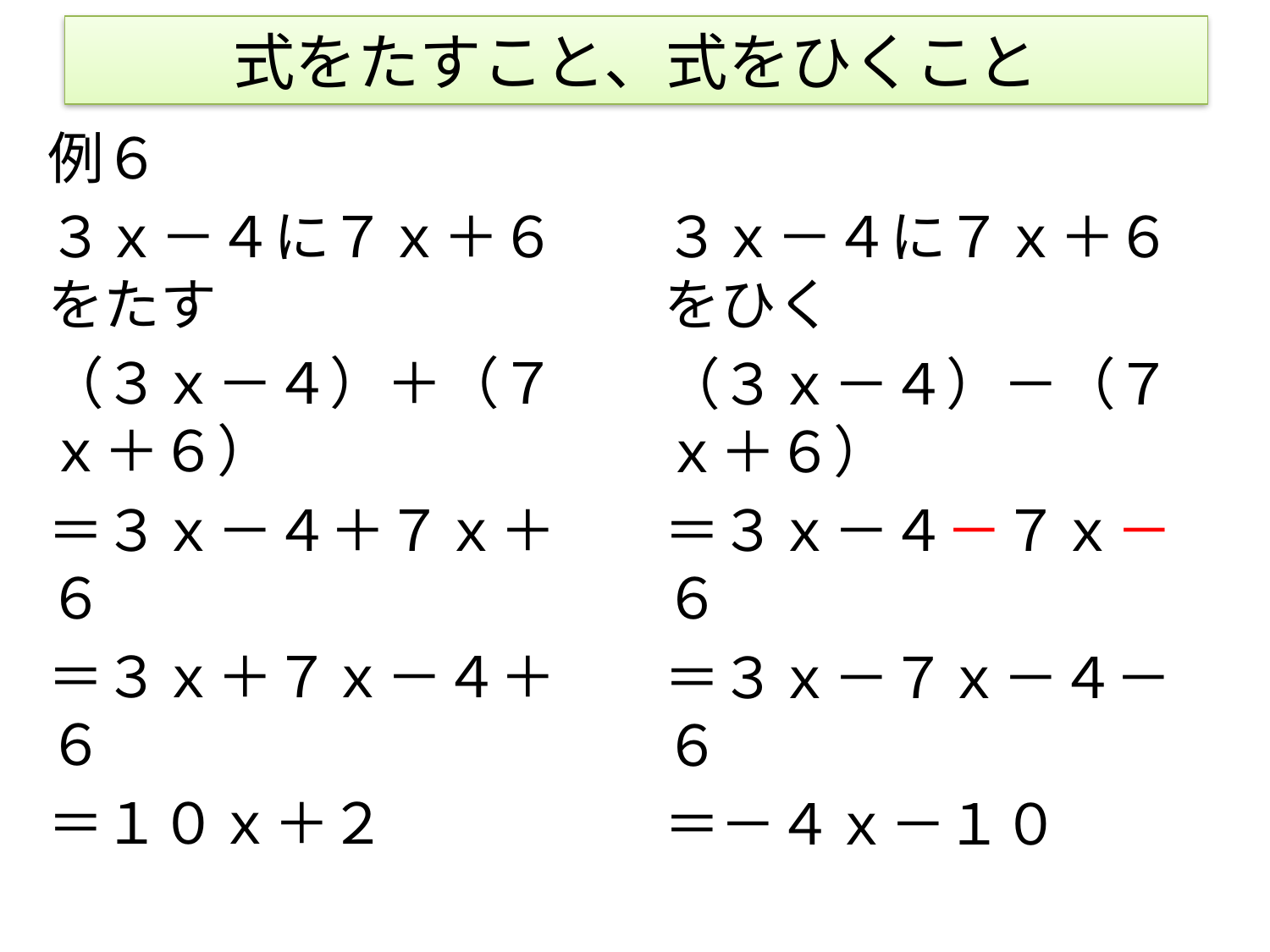

# 式をたすこと、式をひくこと
例６
３ｘ－４に７ｘ＋６をたす
（３ｘ－４）＋（７ｘ＋６）
＝３ｘ－４＋７ｘ＋６
＝３ｘ＋７ｘ－４＋６
＝１０ｘ＋２

３ｘ－４に７ｘ＋６をひく
（３ｘ－４）－（７ｘ＋６）
＝３ｘ－４－７ｘ－６
＝３ｘ－７ｘ－４－６
＝－４ｘ－１０